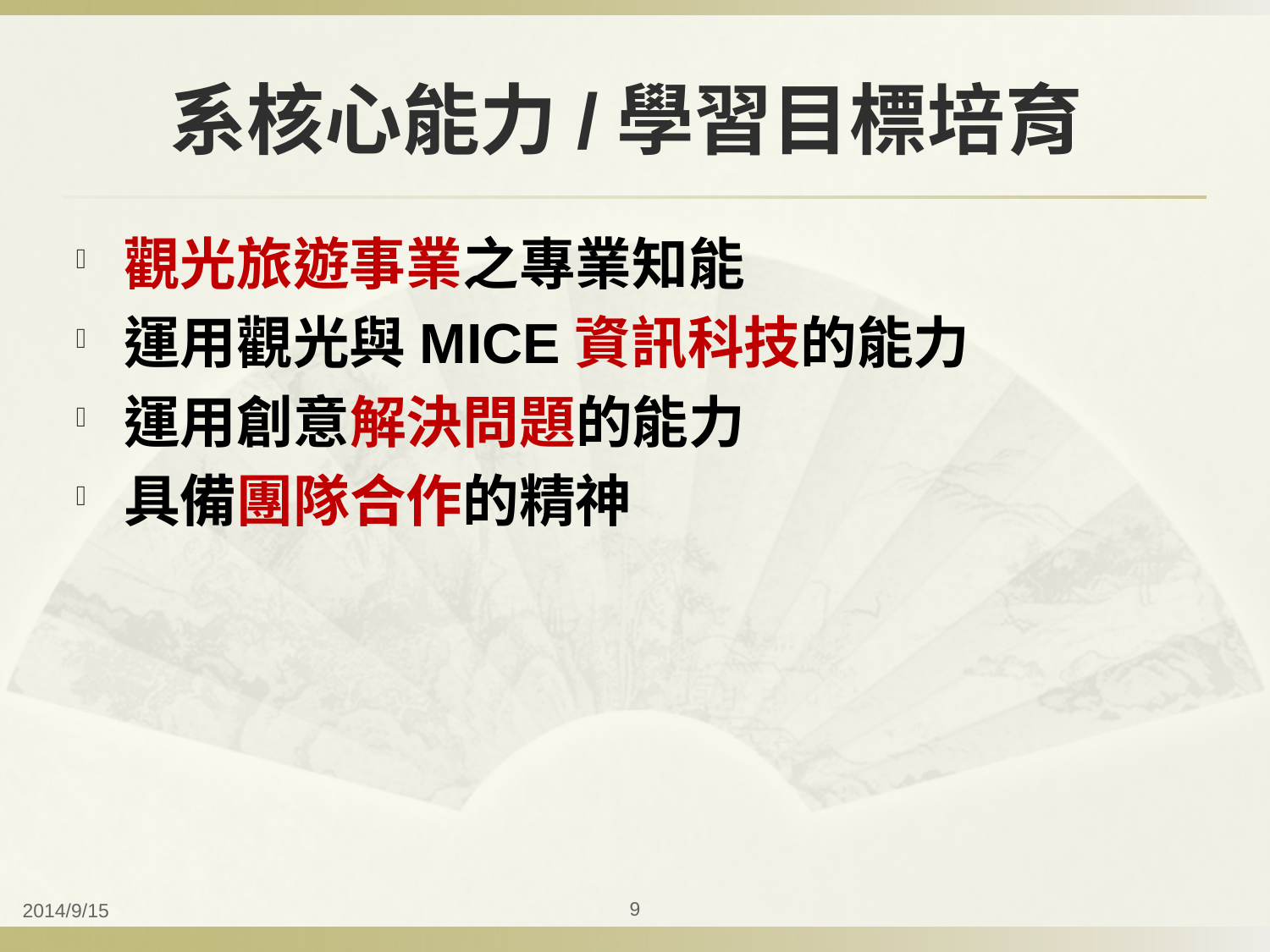

# 系核心能力/學習目標培育
觀光旅遊事業之專業知能
運用觀光與MICE資訊科技的能力
運用創意解決問題的能力
具備團隊合作的精神

2014/9/15
9